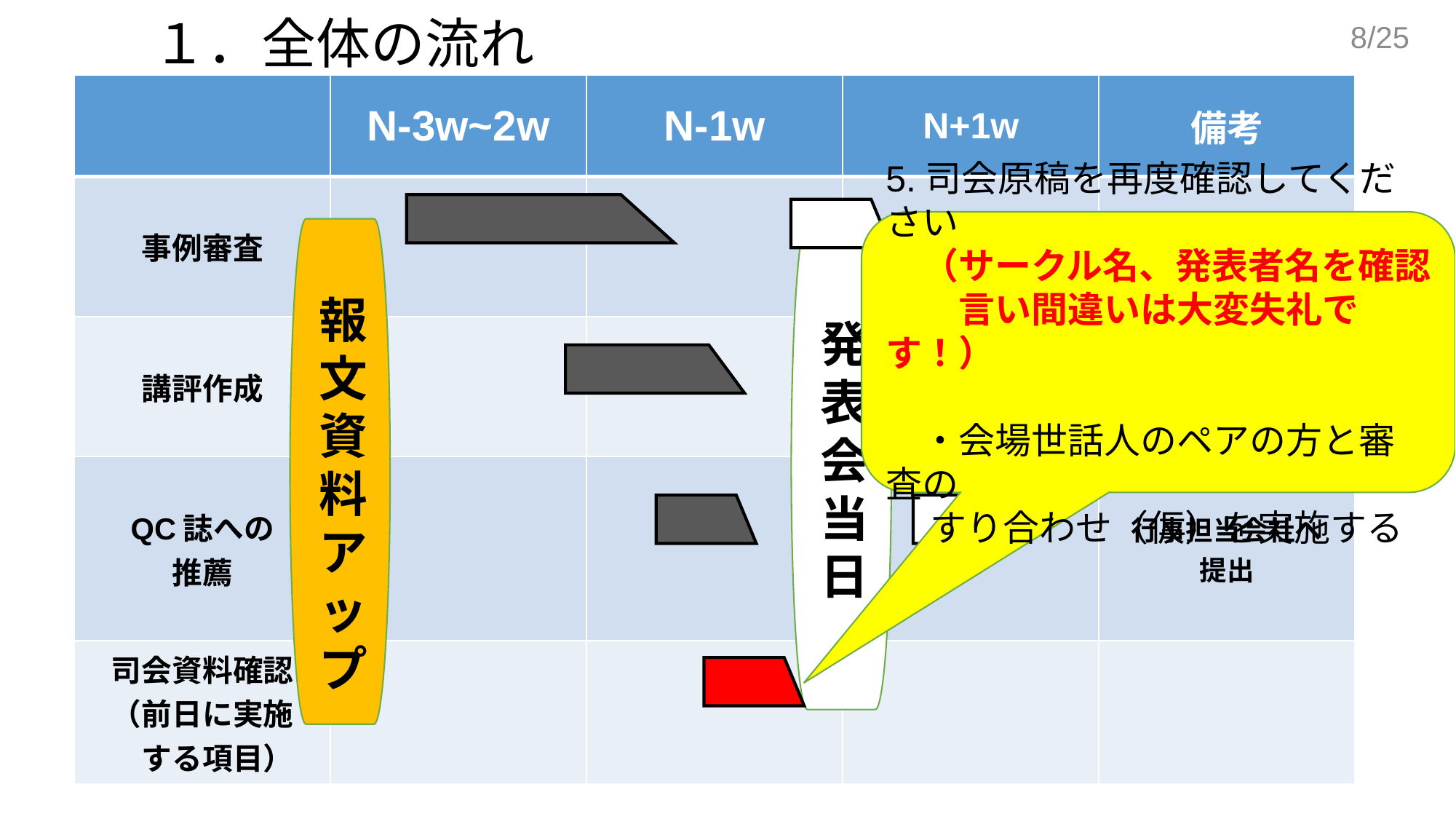

１．全体の流れ
8/25
|  | N-3w~2w | N-1w | N+1w | 備考 |
| --- | --- | --- | --- | --- |
| 事例審査 |  |  |  |  |
| 講評作成 |  |  |  | 行事担当会社へ 提出 |
| QC誌への 推薦 |  |  |  | 行事担当会社へ 提出 |
| 司会資料確認 （前日に実施 　する項目） |  |  |  |  |

5.司会原稿を再度確認してください
　（サークル名、発表者名を確認
　　言い間違いは大変失礼です！）

　・会場世話人のペアの方と審査の
　 すり合わせ（仮）を実施する

報文資料アップ

発表会当日